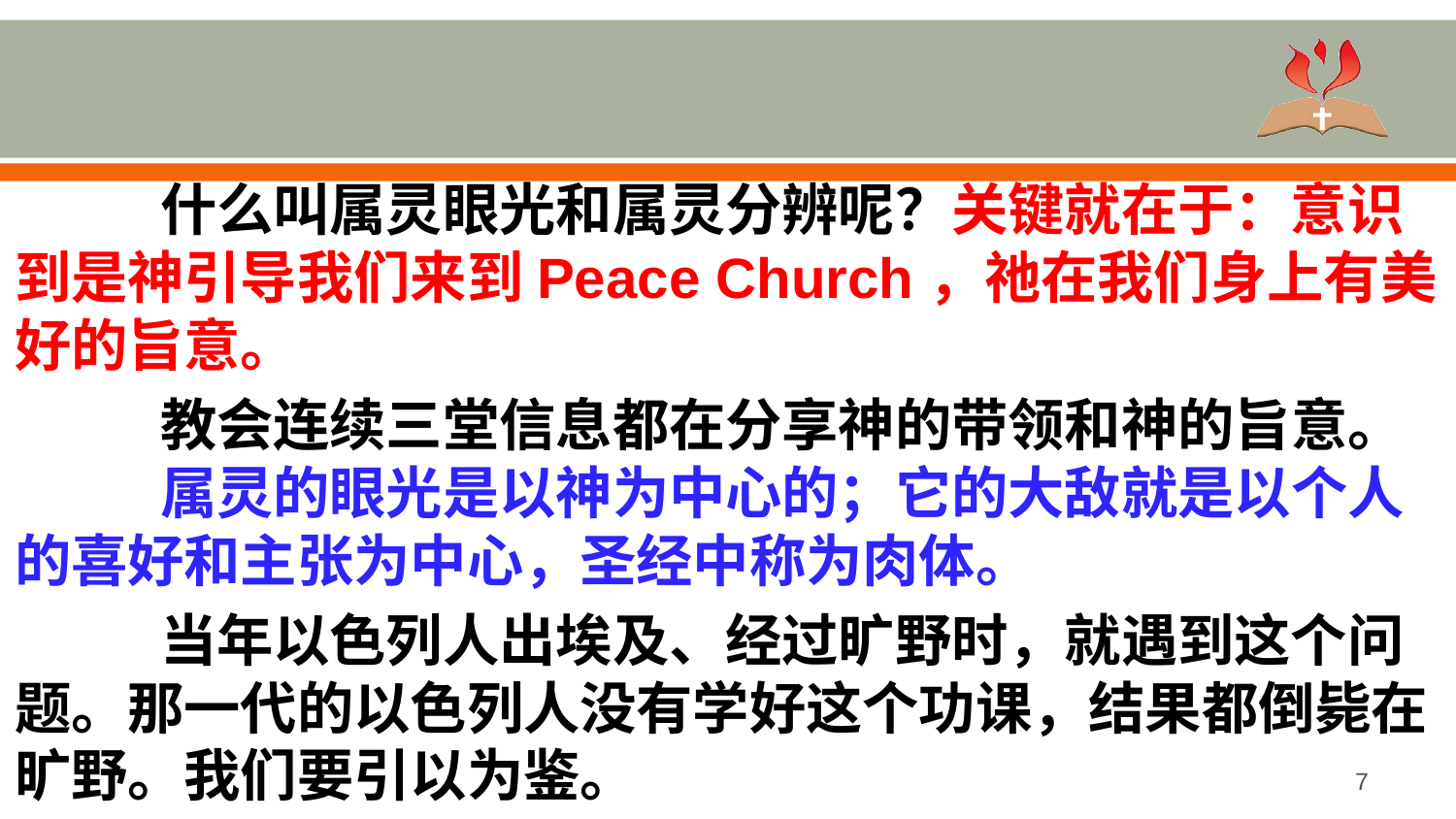

什么叫属灵眼光和属灵分辨呢？关键就在于：意识到是神引导我们来到Peace Church，祂在我们身上有美好的旨意。
	教会连续三堂信息都在分享神的带领和神的旨意。	属灵的眼光是以神为中心的；它的大敌就是以个人的喜好和主张为中心，圣经中称为肉体。
	当年以色列人出埃及、经过旷野时，就遇到这个问题。那一代的以色列人没有学好这个功课，结果都倒毙在旷野。我们要引以为鉴。
7